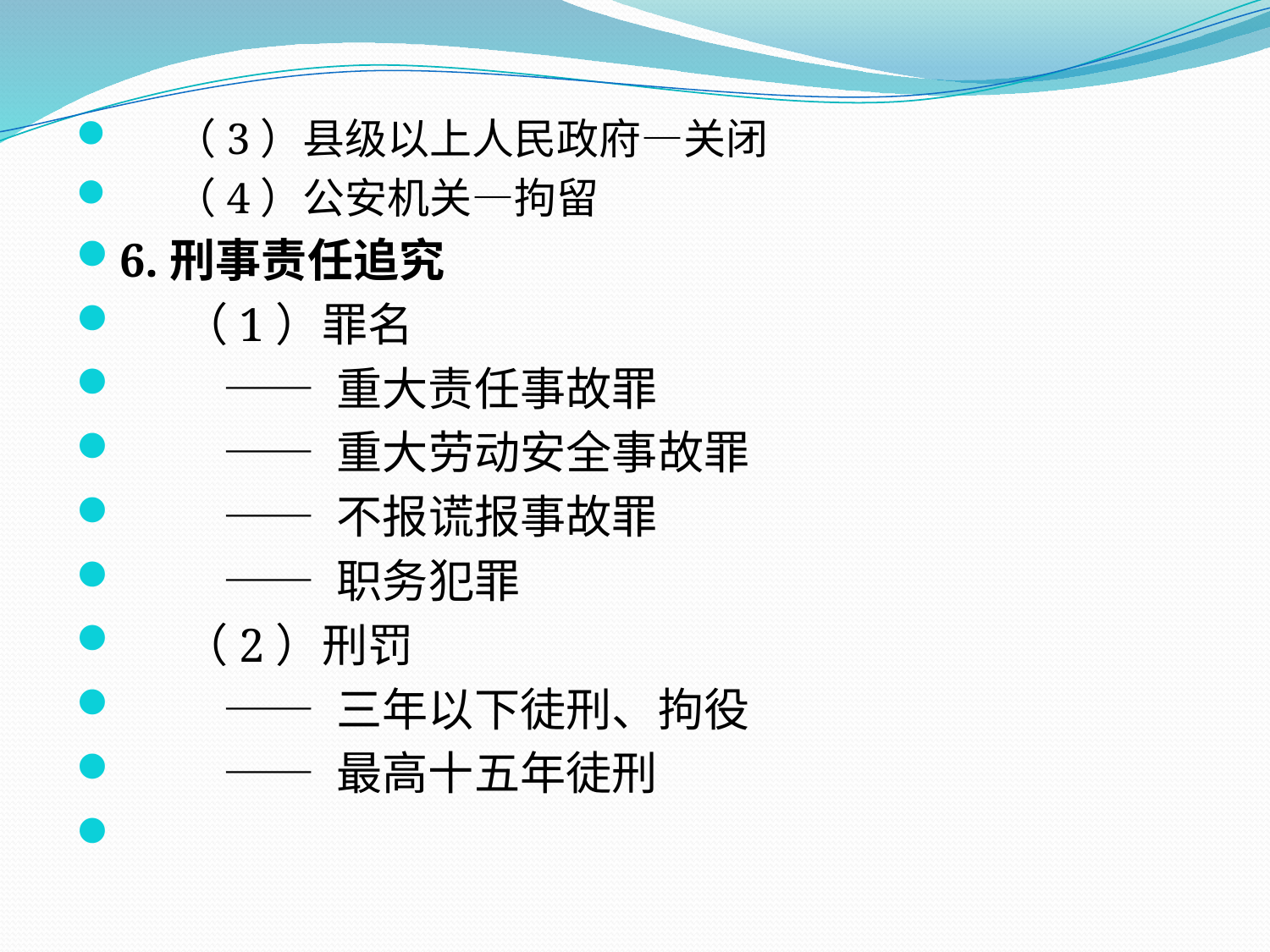

（3）县级以上人民政府—关闭
     （4）公安机关—拘留
6.刑事责任追究
     （1）罪名
          —— 重大责任事故罪
          —— 重大劳动安全事故罪
          —— 不报谎报事故罪
          —— 职务犯罪
     （2）刑罚
          —— 三年以下徒刑、拘役
          —— 最高十五年徒刑